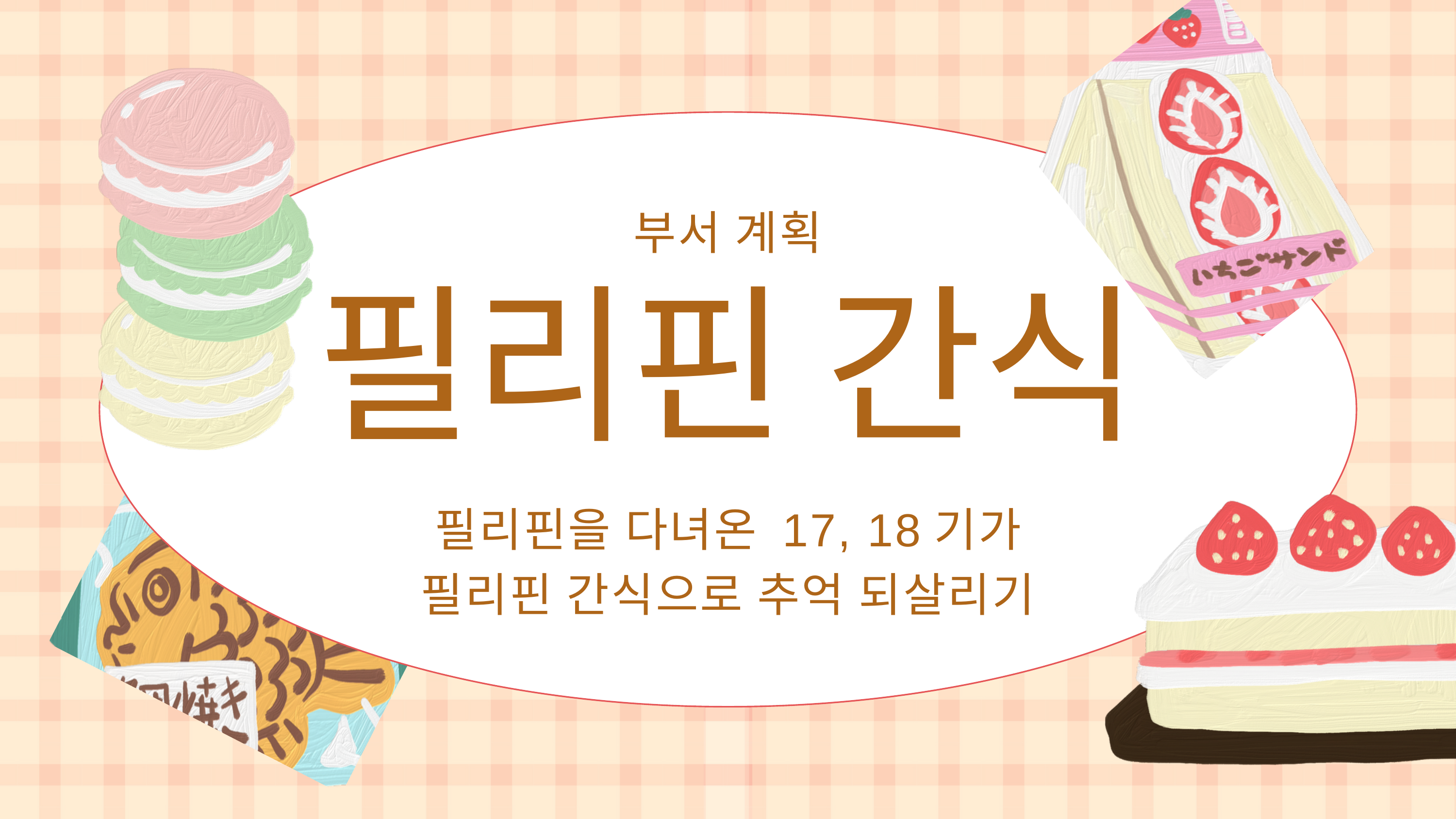

부서 계획
필리핀 간식
필리핀을 다녀온 17, 18기가
필리핀 간식으로 추억 되살리기